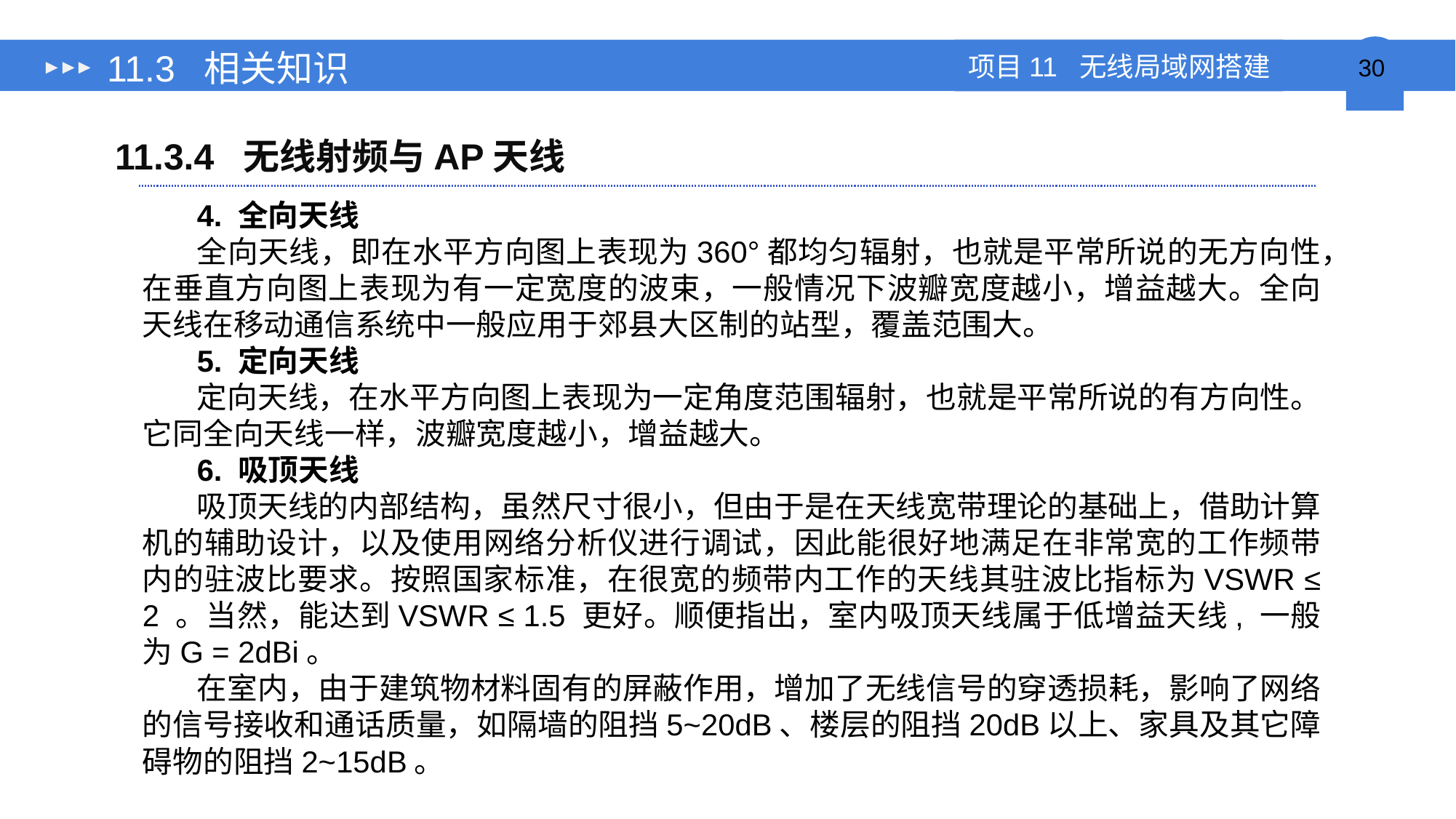

# 11.3  相关知识
11.3.4  无线射频与AP天线

4. 全向天线
全向天线，即在水平方向图上表现为360°都均匀辐射，也就是平常所说的无方向性，在垂直方向图上表现为有一定宽度的波束，一般情况下波瓣宽度越小，增益越大。全向天线在移动通信系统中一般应用于郊县大区制的站型，覆盖范围大。
5. 定向天线
定向天线，在水平方向图上表现为一定角度范围辐射，也就是平常所说的有方向性。它同全向天线一样，波瓣宽度越小，增益越大。
6. 吸顶天线
吸顶天线的内部结构，虽然尺寸很小，但由于是在天线宽带理论的基础上，借助计算机的辅助设计，以及使用网络分析仪进行调试，因此能很好地满足在非常宽的工作频带内的驻波比要求。按照国家标准，在很宽的频带内工作的天线其驻波比指标为VSWR ≤ 2 。当然，能达到VSWR ≤ 1.5 更好。顺便指出，室内吸顶天线属于低增益天线, 一般为G = 2dBi。
在室内，由于建筑物材料固有的屏蔽作用，增加了无线信号的穿透损耗，影响了网络的信号接收和通话质量，如隔墙的阻挡5~20dB、楼层的阻挡20dB以上、家具及其它障碍物的阻挡2~15dB。